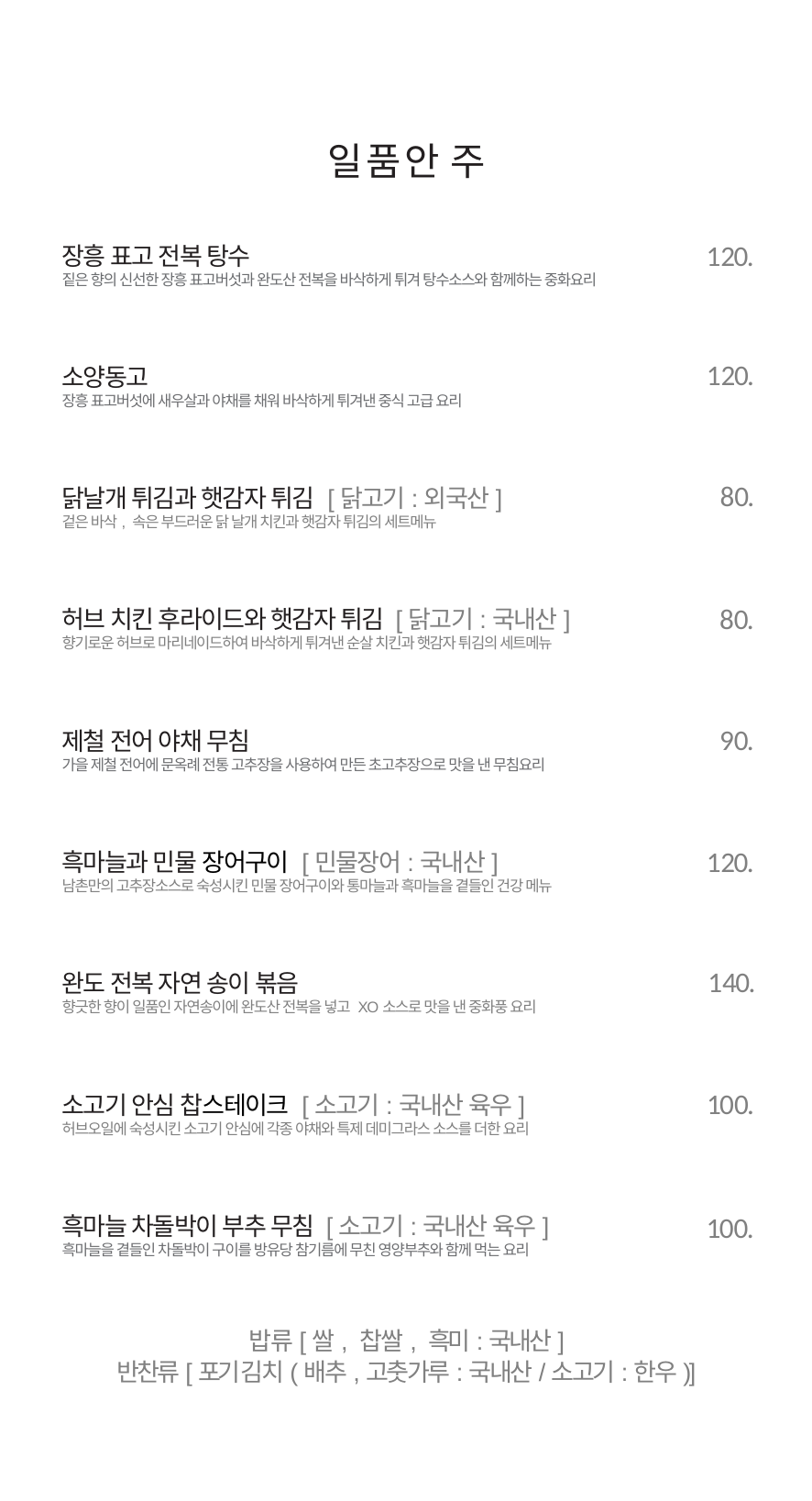

일 품 안 주
장흥 표고 전복 탕수
짙은 향의 신선한 장흥 표고버섯과 완도산 전복을 바삭하게 튀겨 탕수소스와 함께하는 중화요리

소양동고
장흥 표고버섯에 새우살과 야채를 채워 바삭하게 튀겨낸 중식 고급 요리

닭날개 튀김과 햇감자 튀김 [닭고기:외국산]
겉은 바삭, 속은 부드러운 닭 날개 치킨과 햇감자 튀김의 세트메뉴

허브 치킨 후라이드와 햇감자 튀김 [닭고기:국내산]
향기로운 허브로 마리네이드하여 바삭하게 튀겨낸 순살 치킨과 햇감자 튀김의 세트메뉴

제철 전어 야채 무침
가을 제철 전어에 문옥례 전통 고추장을 사용하여 만든 초고추장으로 맛을 낸 무침요리

흑마늘과 민물 장어구이 [민물장어:국내산]
남촌만의 고추장소스로 숙성시킨 민물 장어구이와 통마늘과 흑마늘을 곁들인 건강 메뉴

완도 전복 자연 송이 볶음
향긋한 향이 일품인 자연송이에 완도산 전복을 넣고 XO소스로 맛을 낸 중화풍 요리

소고기 안심 찹스테이크 [소고기:국내산 육우]
허브오일에 숙성시킨 소고기 안심에 각종 야채와 특제 데미그라스 소스를 더한 요리

흑마늘 차돌박이 부추 무침 [소고기:국내산 육우]
흑마늘을 곁들인 차돌박이 구이를 방유당 참기름에 무친 영양부추와 함께 먹는 요리
120.
120.
80.
80.
90.
120.
140.
100.
100.
밥류[쌀, 찹쌀, 흑미:국내산]
반찬류[포기김치(배추,고춧가루:국내산/소고기:한우)]